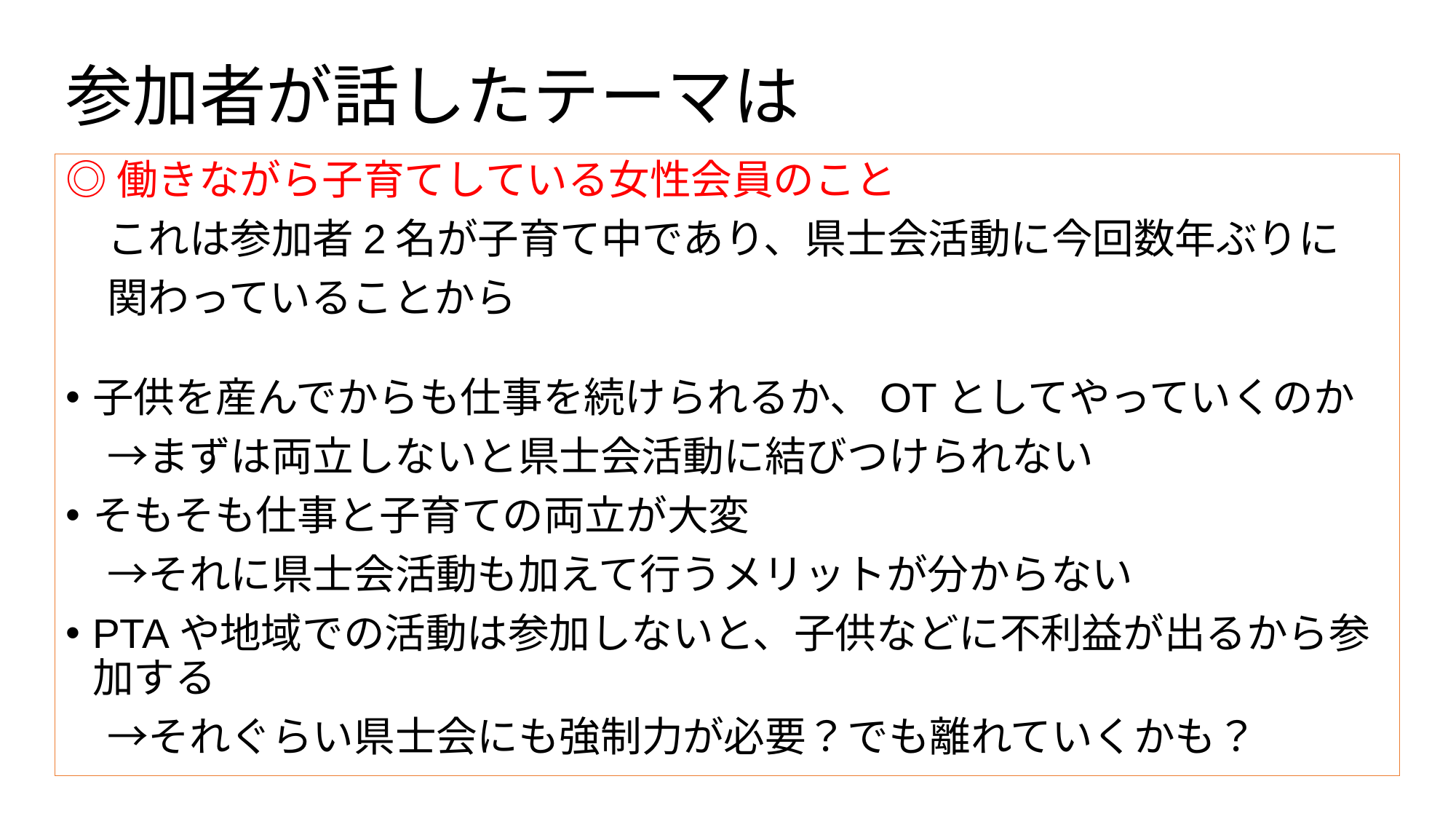

# 参加者が話したテーマは
◎働きながら子育てしている女性会員のこと
　これは参加者2名が子育て中であり、県士会活動に今回数年ぶりに
　関わっていることから

子供を産んでからも仕事を続けられるか、OTとしてやっていくのか
　→まずは両立しないと県士会活動に結びつけられない
そもそも仕事と子育ての両立が大変
　→それに県士会活動も加えて行うメリットが分からない
PTAや地域での活動は参加しないと、子供などに不利益が出るから参加する
　→それぐらい県士会にも強制力が必要？でも離れていくかも？